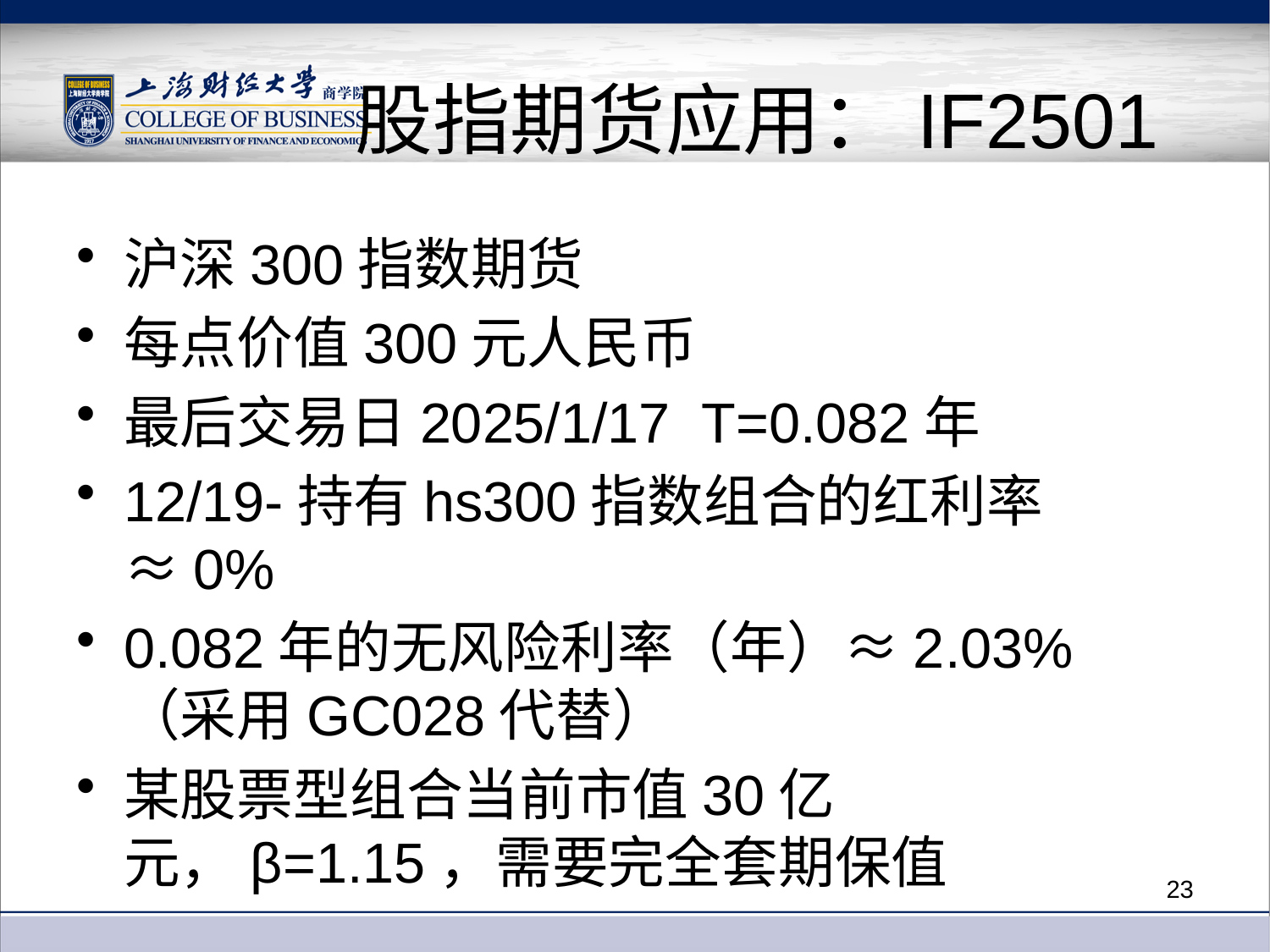

# 股指期货应用：IF2501
沪深300指数期货
每点价值300元人民币
最后交易日2025/1/17  T=0.082年
12/19-持有hs300指数组合的红利率≈0%
0.082年的无风险利率（年）≈2.03%（采用GC028代替）
某股票型组合当前市值30亿元，β=1.15，需要完全套期保值

23